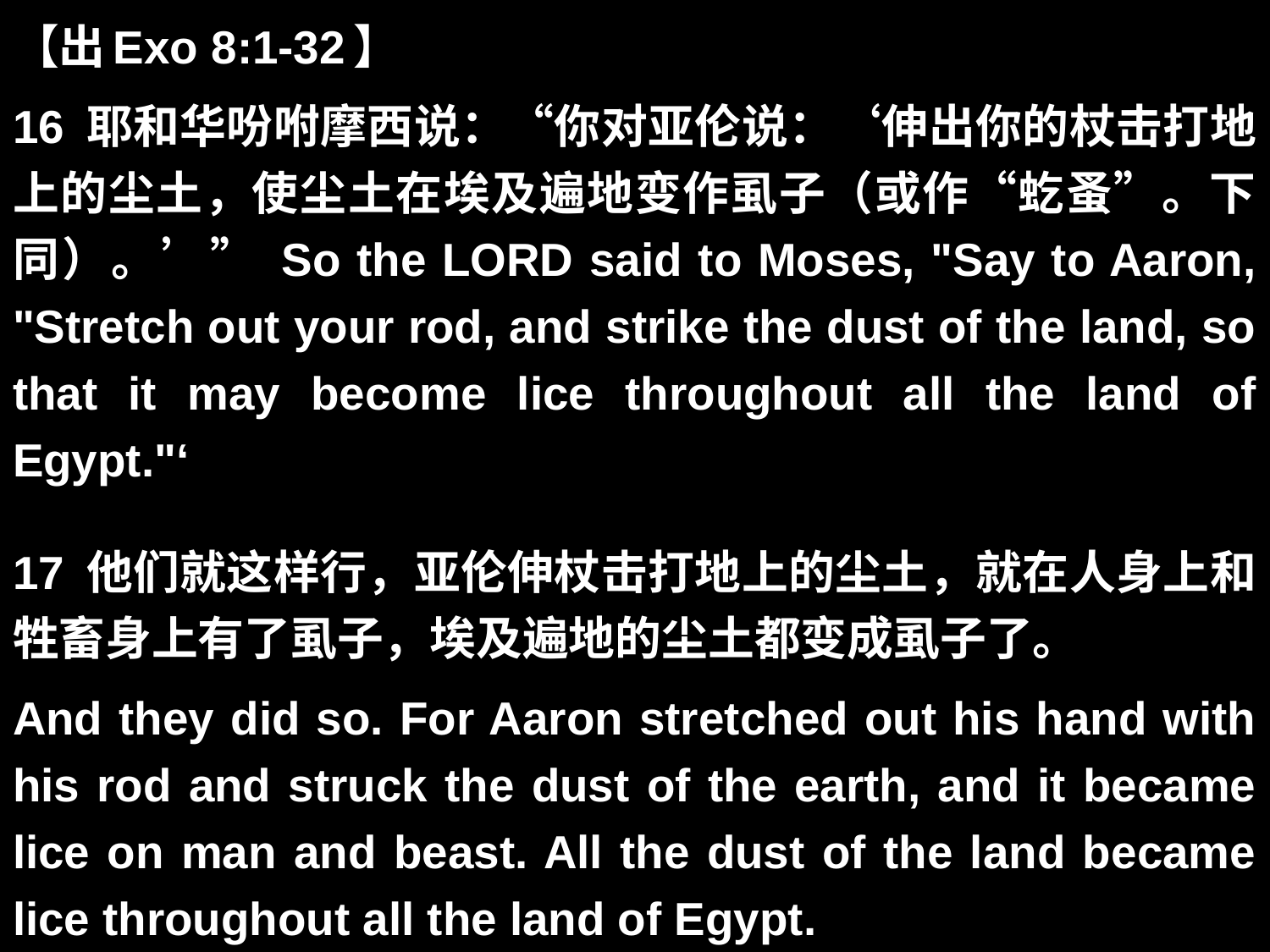

【出Exo 8:1-32】
16 耶和华吩咐摩西说：“你对亚伦说：‘伸出你的杖击打地上的尘土，使尘土在埃及遍地变作虱子（或作“虼蚤”。下同）。’” So the LORD said to Moses, "Say to Aaron, "Stretch out your rod, and strike the dust of the land, so that it may become lice throughout all the land of Egypt."‘

17 他们就这样行，亚伦伸杖击打地上的尘土，就在人身上和牲畜身上有了虱子，埃及遍地的尘土都变成虱子了。
And they did so. For Aaron stretched out his hand with his rod and struck the dust of the earth, and it became lice on man and beast. All the dust of the land became lice throughout all the land of Egypt.